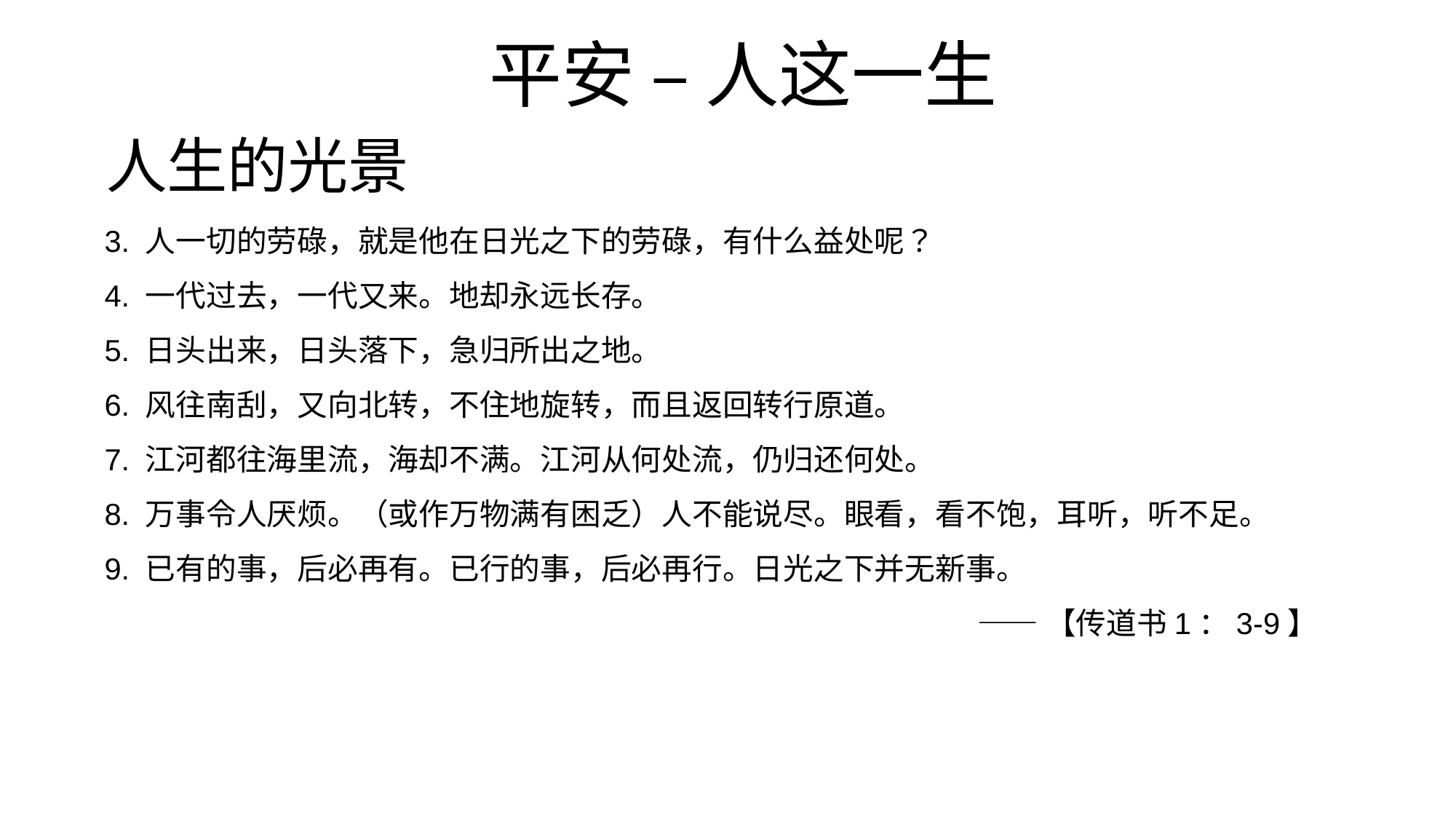

平安 – 人这一生
人生的光景
3. 人一切的劳碌，就是他在日光之下的劳碌，有什么益处呢？
4. 一代过去，一代又来。地却永远长存。
5. 日头出来，日头落下，急归所出之地。
6. 风往南刮，又向北转，不住地旋转，而且返回转行原道。
7. 江河都往海里流，海却不满。江河从何处流，仍归还何处。
8. 万事令人厌烦。（或作万物满有困乏）人不能说尽。眼看，看不饱，耳听，听不足。
9. 已有的事，后必再有。已行的事，后必再行。日光之下并无新事。
								——【传道书1：3-9】